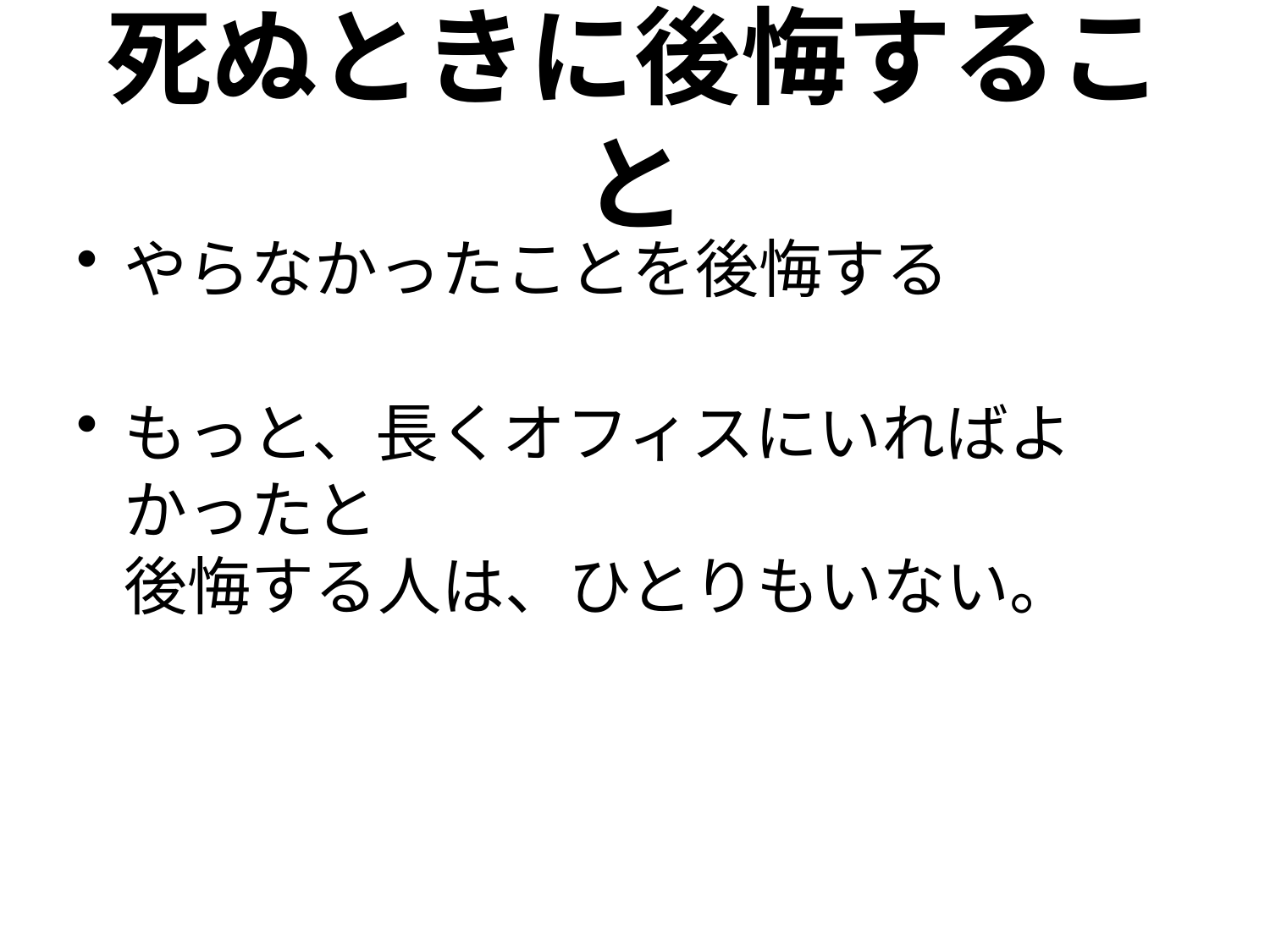

# 死ぬときに後悔すること
やらなかったことを後悔する
もっと、長くオフィスにいればよかったと
後悔する人は、ひとりもいない。